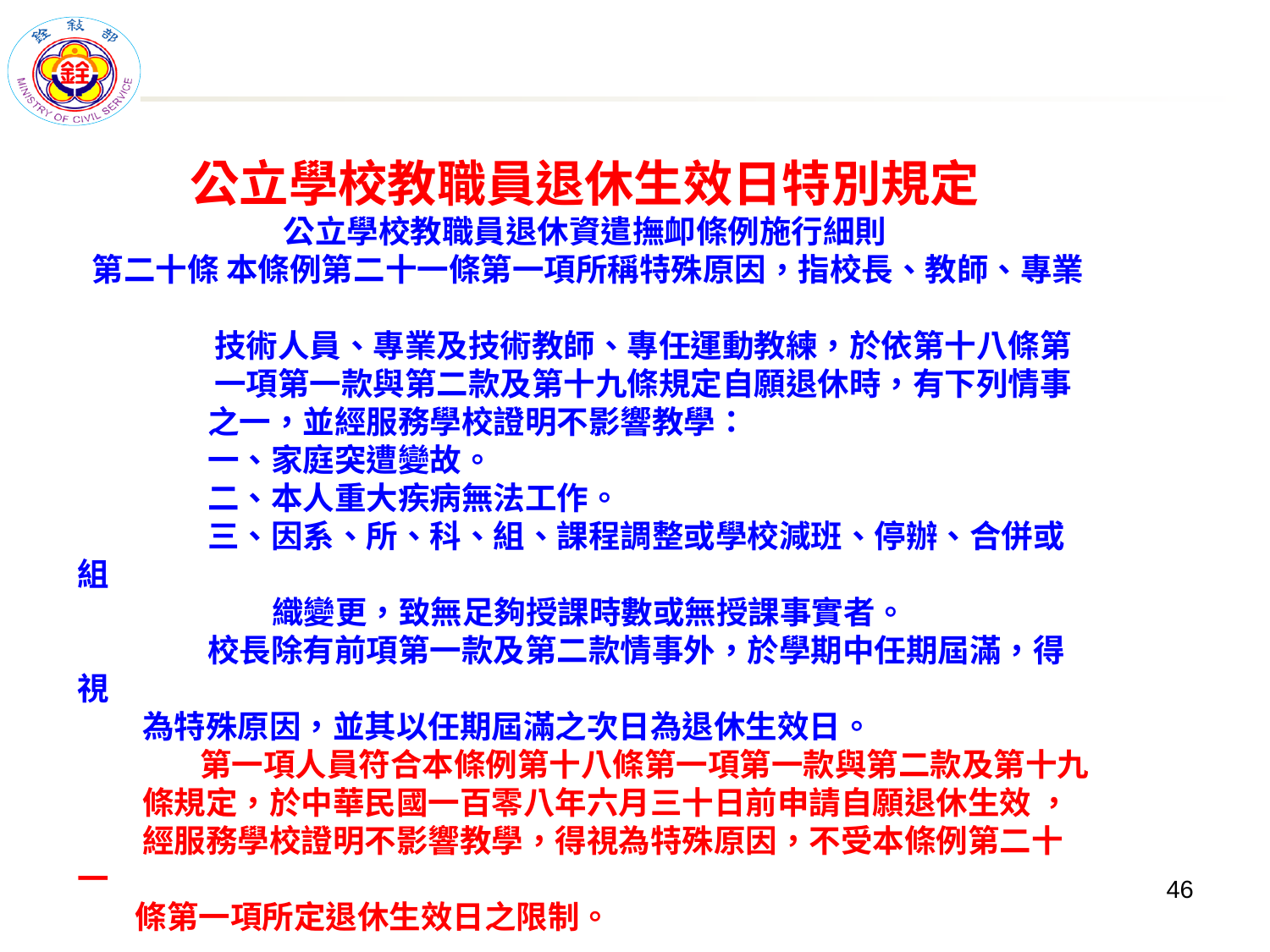

公立學校教職員退休生效日特別規定
公立學校教職員退休資遣撫卹條例施行細則
 第二十條 本條例第二十一條第一項所稱特殊原因，指校長、教師、專業
                  技術人員、專業及技術教師、專任運動教練，於依第十八條第
                  一項第一款與第二款及第十九條規定自願退休時，有下列情事
                 之一，並經服務學校證明不影響教學：
                 一、家庭突遭變故。
                 二、本人重大疾病無法工作。
                 三、因系、所、科、組、課程調整或學校減班、停辦、合併或組
                          織變更，致無足夠授課時數或無授課事實者。
                 校長除有前項第一款及第二款情事外，於學期中任期屆滿，得視
        為特殊原因，並其以任期屆滿之次日為退休生效日。
                第一項人員符合本條例第十八條第一項第一款與第二款及第十九
        條規定，於中華民國一百零八年六月三十日前申請自願退休生效 ，
        經服務學校證明不影響教學，得視為特殊原因，不受本條例第二十一
       條第一項所定退休生效日之限制。
46